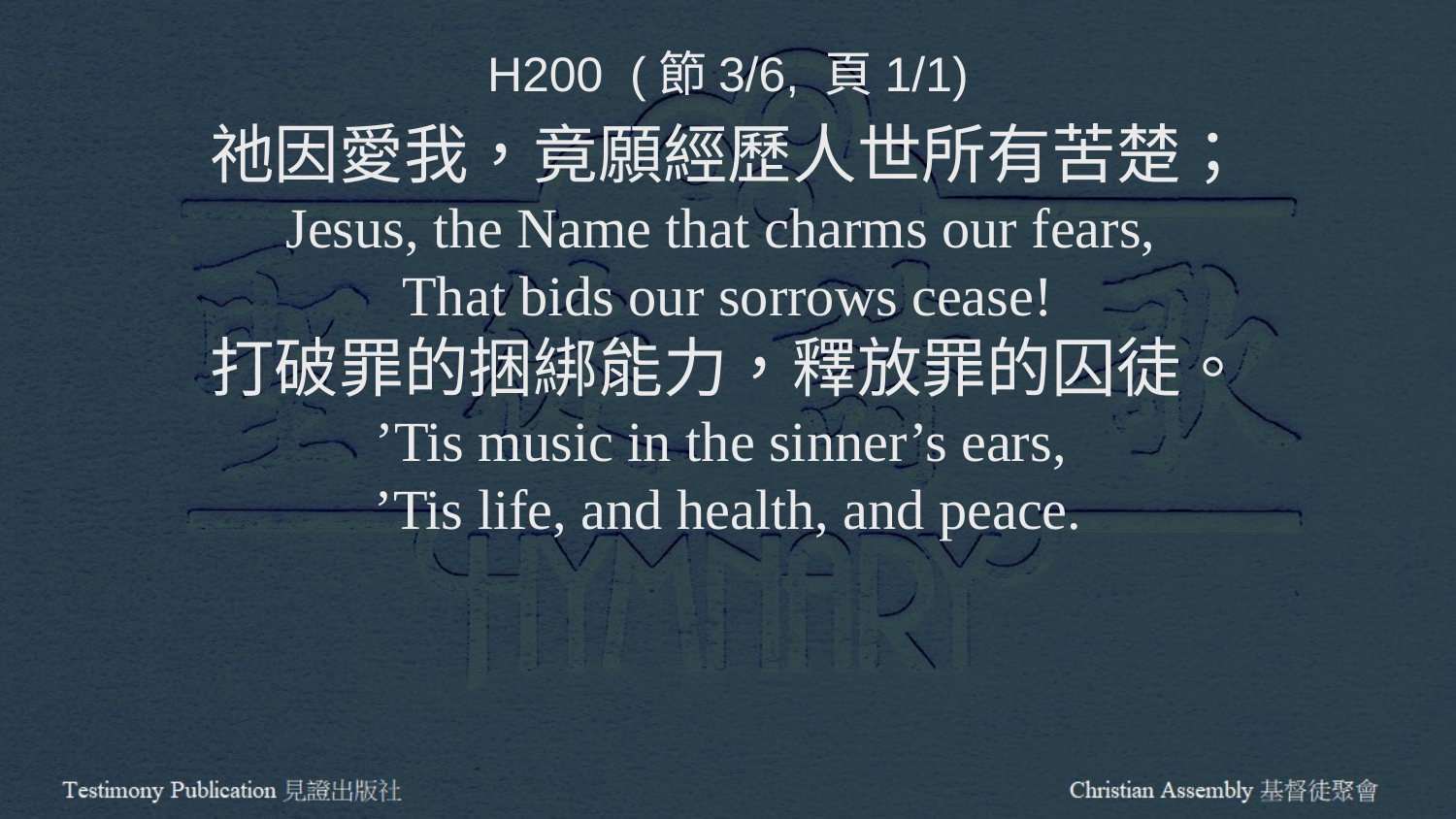

H200  (節3/6, 頁1/1)
祂因愛我，竟願經歷人世所有苦楚；
Jesus, the Name that charms our fears,
That bids our sorrows cease!
打破罪的捆綁能力，釋放罪的囚徒。
’Tis music in the sinner’s ears,
’Tis life, and health, and peace.